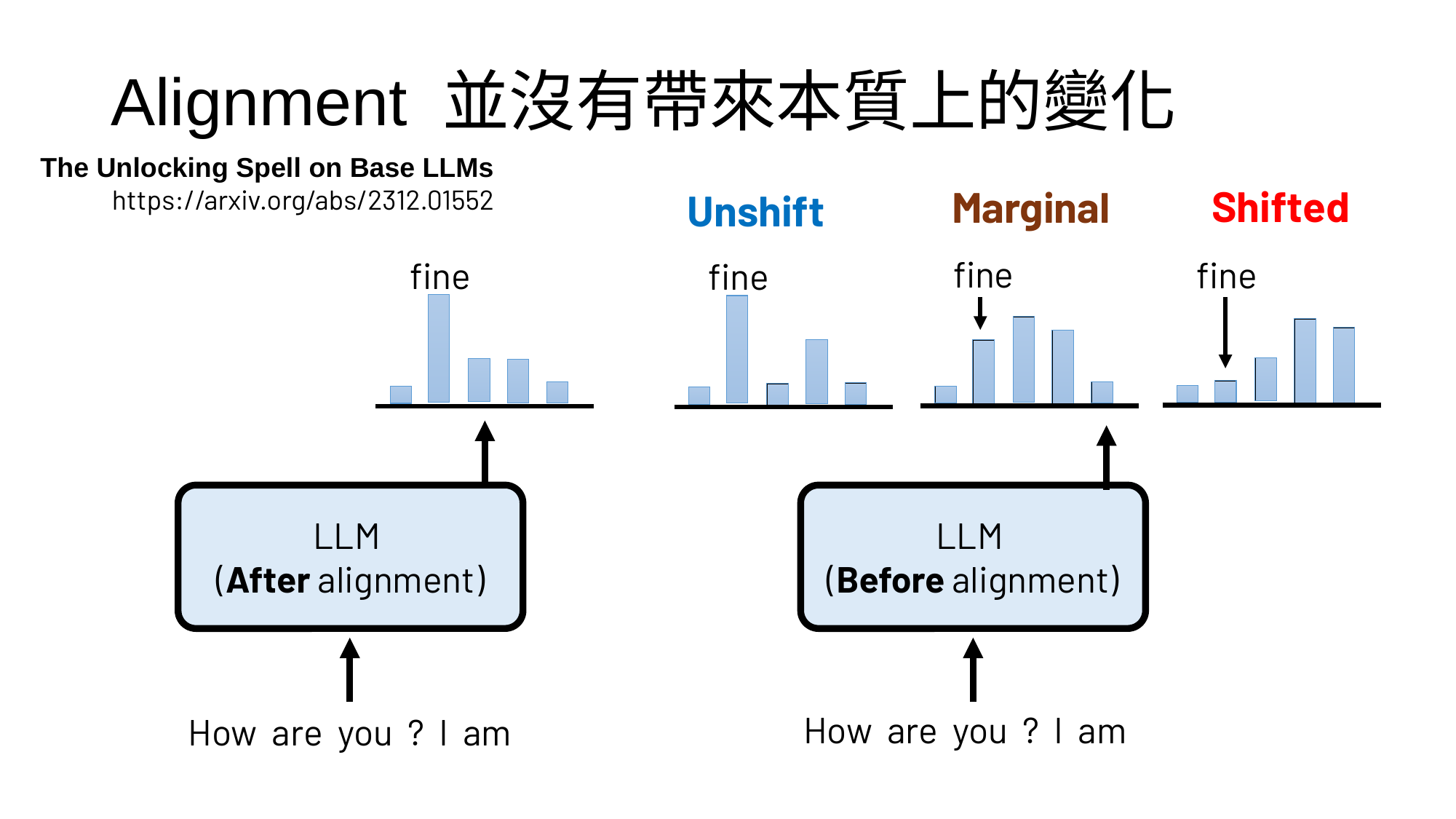

# Alignment 並沒有帶來本質上的變化
The Unlocking Spell on Base LLMs
https://arxiv.org/abs/2312.01552
Shifted
Marginal
Unshift
fine
fine
fine
fine

LLM
(Before alignment)
LLM
(After alignment)
How  are  you  ?  I  am
How  are  you  ?  I  am